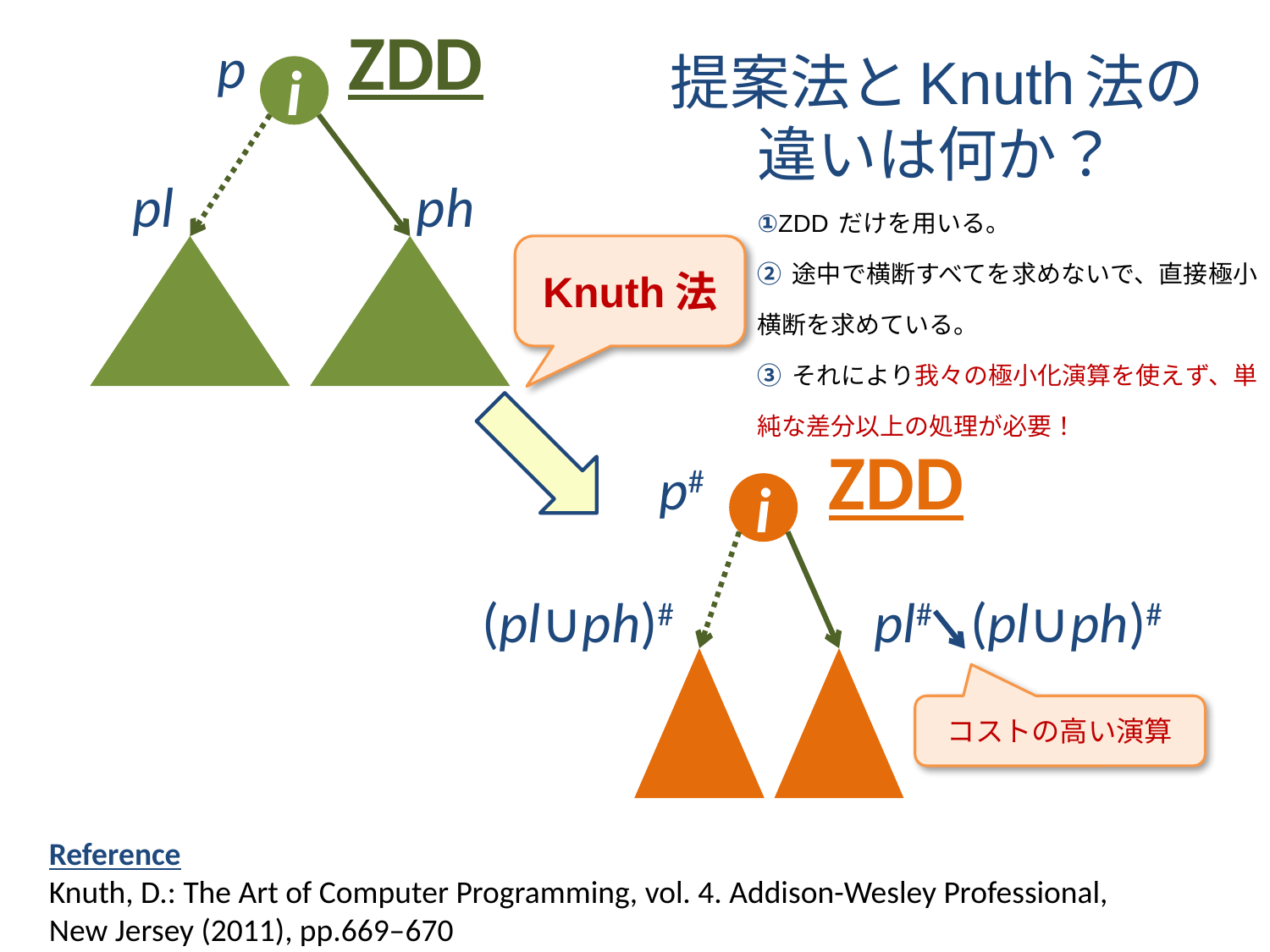

ZDD
p
提案法とKnuth法の違いは何か？
i
pl
ph
①ZDDだけを用いる。
②途中で横断すべてを求めないで、直接極小横断を求めている。
③それにより我々の極小化演算を使えず、単純な差分以上の処理が必要！
Knuth法

ZDD
p#
i
(pl∪ph)#
pl#   (pl∪ph)#

コストの高い演算
Reference
Knuth, D.: The Art of Computer Programming, vol. 4. Addison-Wesley Professional,
New Jersey (2011), pp.669–670